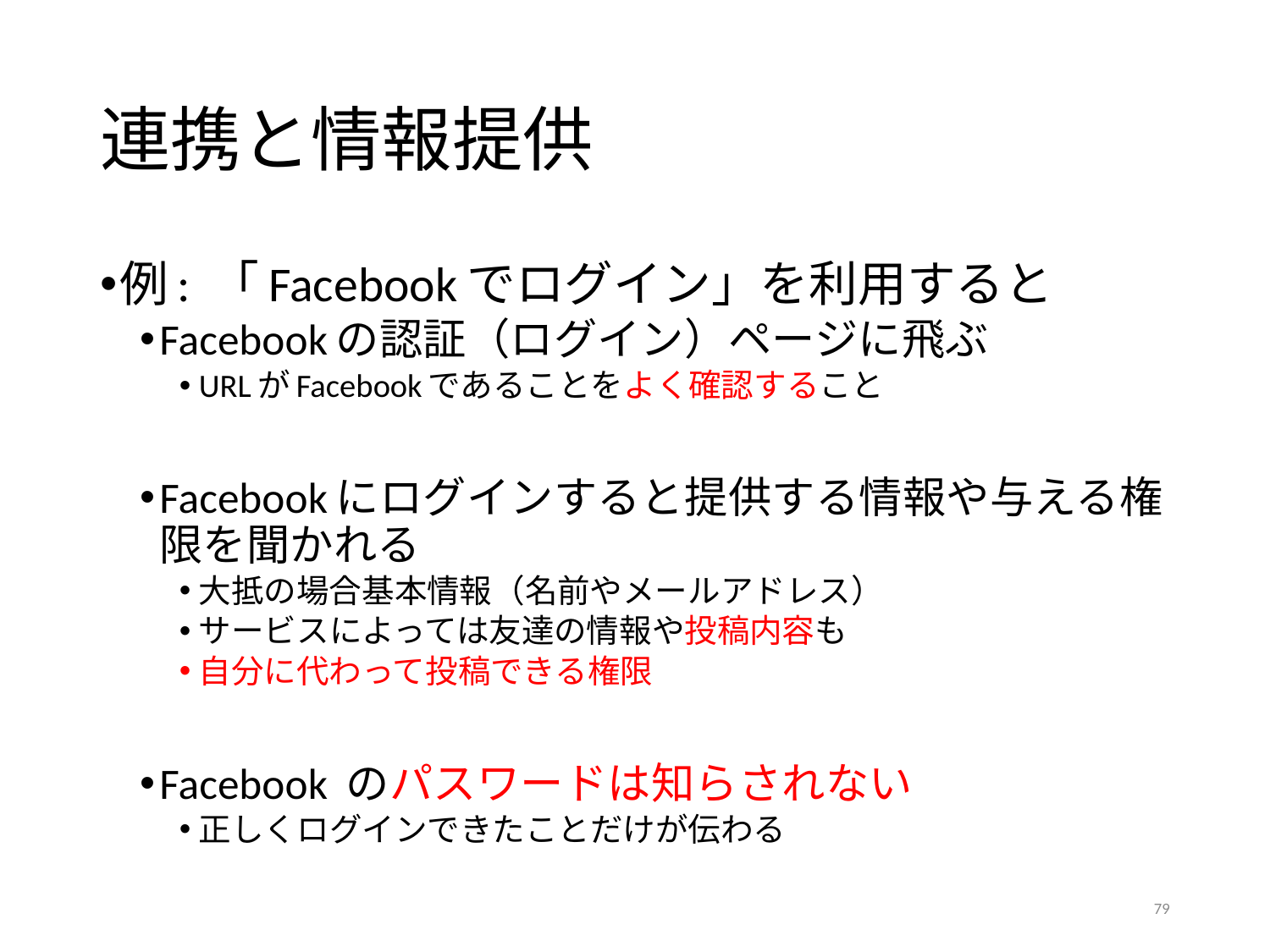

# 連携と情報提供
例: 「Facebookでログイン」を利用すると
Facebookの認証（ログイン）ページに飛ぶ
URLがFacebookであることをよく確認すること

Facebookにログインすると提供する情報や与える権限を聞かれる
大抵の場合基本情報（名前やメールアドレス）
サービスによっては友達の情報や投稿内容も
自分に代わって投稿できる権限

Facebook のパスワードは知らされない
正しくログインできたことだけが伝わる
79